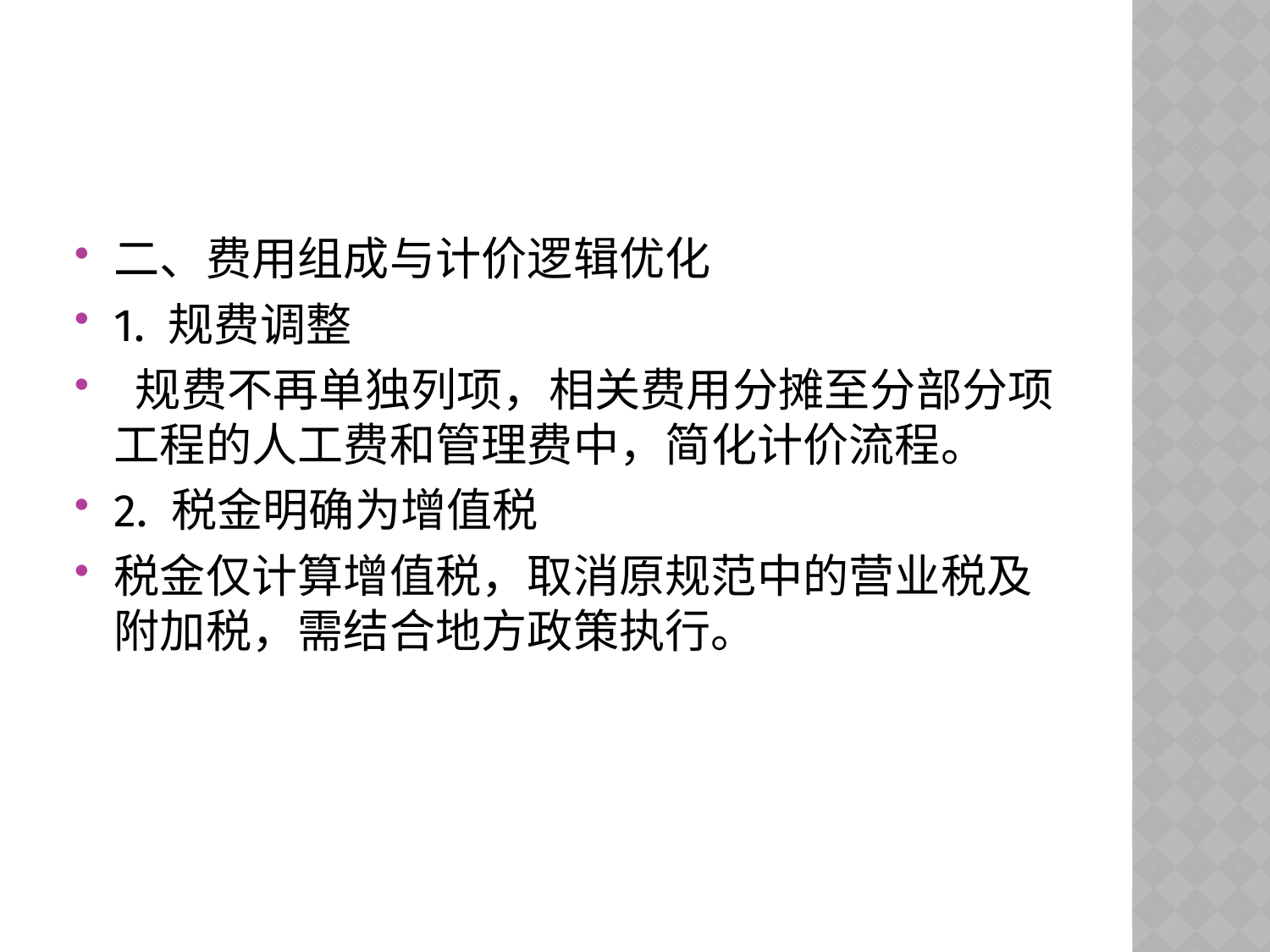

#
二、费用组成与计价逻辑优化
1. 规费调整
 规费不再单独列项，相关费用分摊至分部分项工程的人工费和管理费中，简化计价流程。
2. 税金明确为增值税
税金仅计算增值税，取消原规范中的营业税及附加税，需结合地方政策执行。